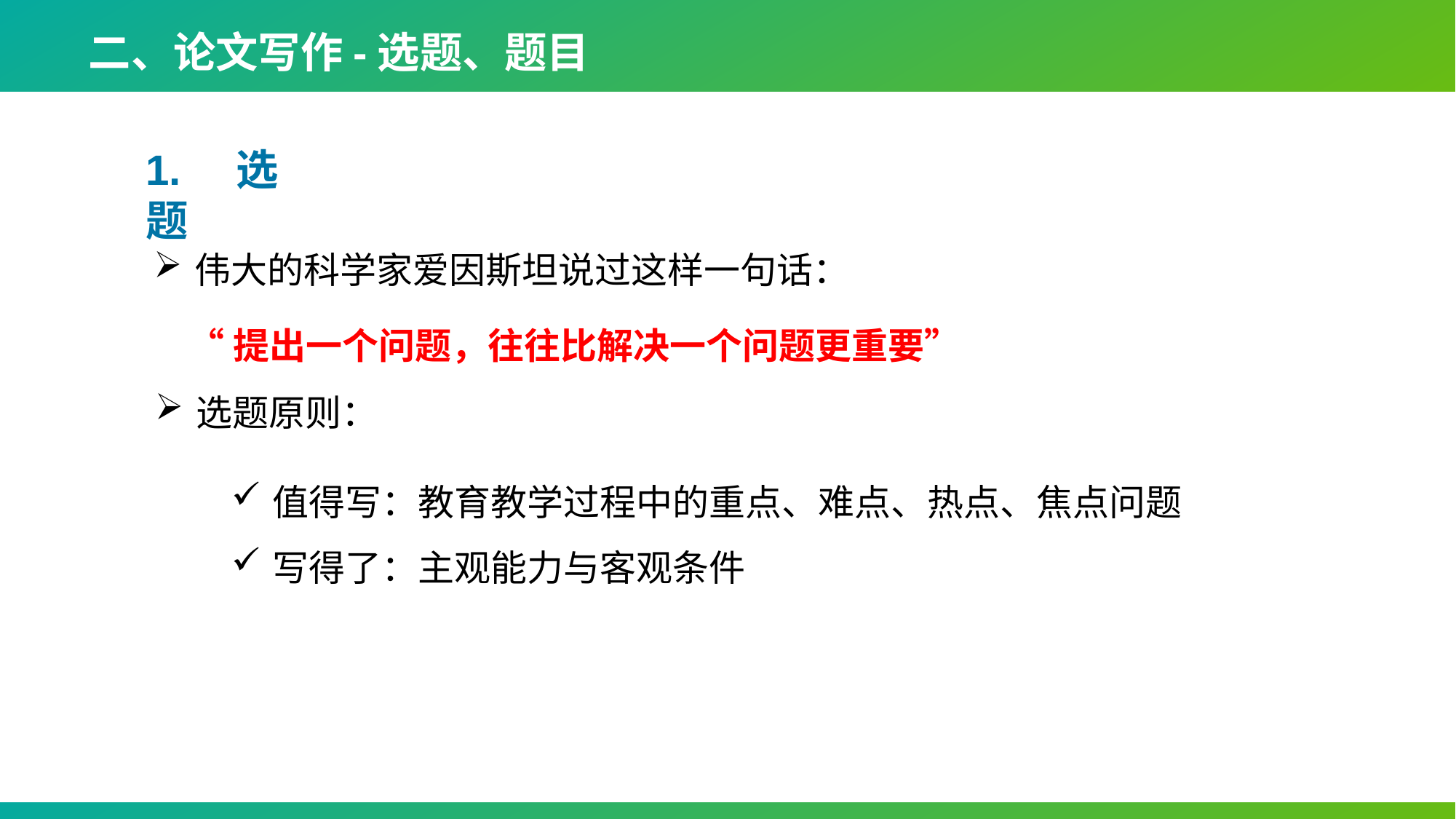

二、论文写作-选题、题目
1. 选题
伟大的科学家爱因斯坦说过这样一句话：
“提出一个问题，往往比解决一个问题更重要”
选题原则：
值得写：教育教学过程中的重点、难点、热点、焦点问题
写得了：主观能力与客观条件